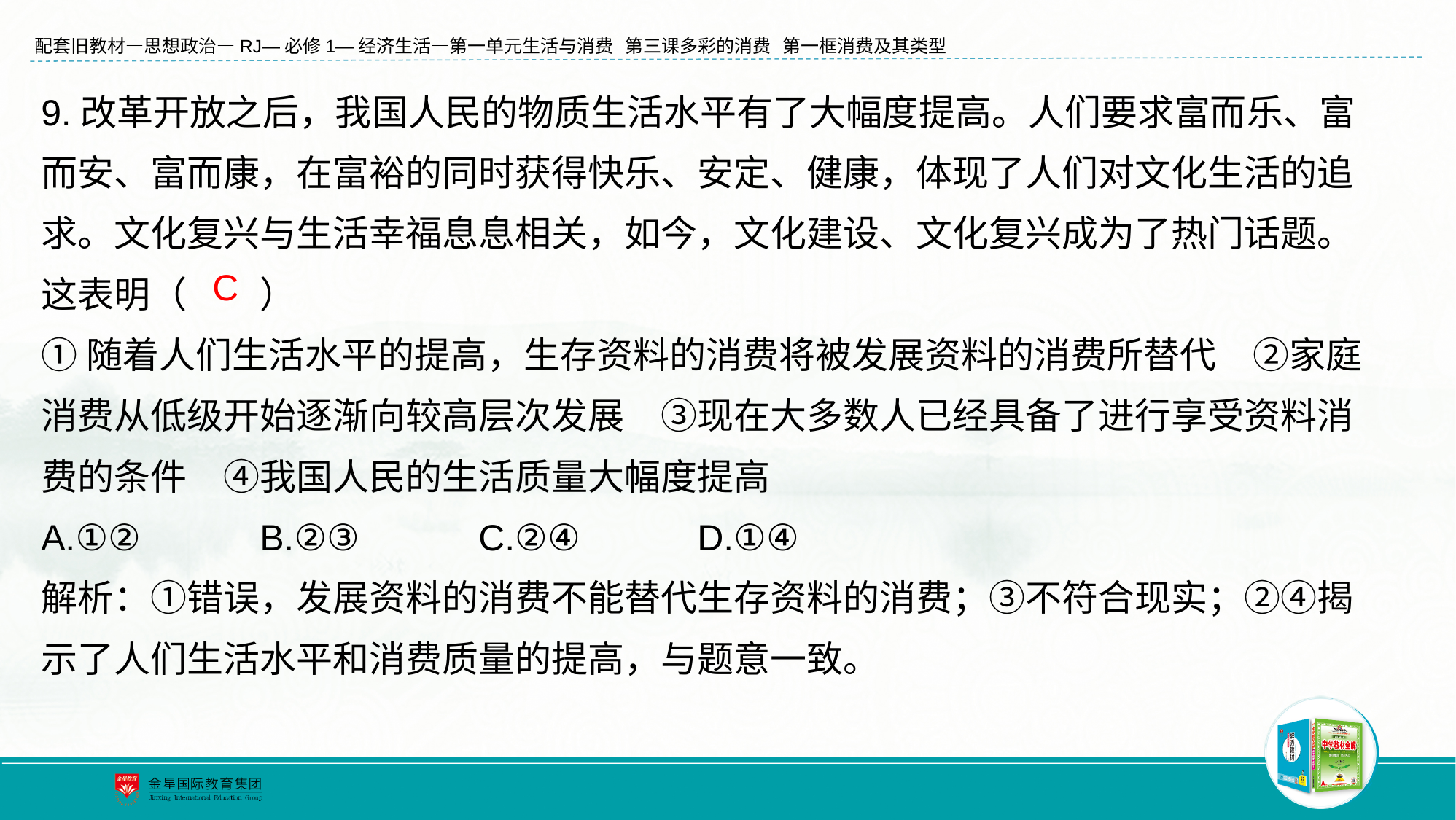

9.改革开放之后，我国人民的物质生活水平有了大幅度提高。人们要求富而乐、富而安、富而康，在富裕的同时获得快乐、安定、健康，体现了人们对文化生活的追求。文化复兴与生活幸福息息相关，如今，文化建设、文化复兴成为了热门话题。这表明（　　）
①随着人们生活水平的提高，生存资料的消费将被发展资料的消费所替代　②家庭消费从低级开始逐渐向较高层次发展　③现在大多数人已经具备了进行享受资料消费的条件　④我国人民的生活质量大幅度提高
A.①② 	B.②③		C.②④		D.①④
解析：①错误，发展资料的消费不能替代生存资料的消费；③不符合现实；②④揭示了人们生活水平和消费质量的提高，与题意一致。
C